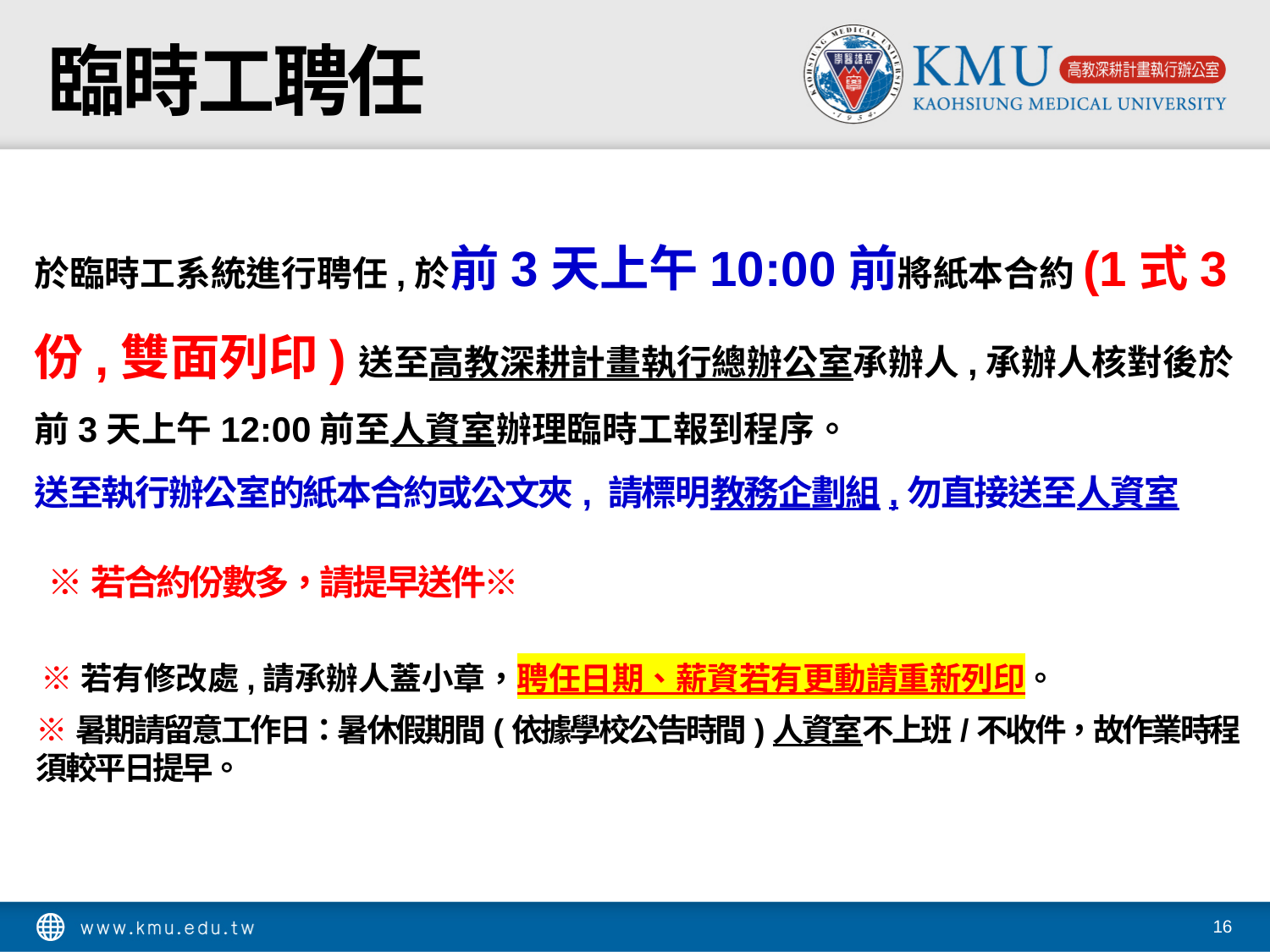

# 臨時工聘任
於臨時工系統進行聘任,於前3天上午10:00前將紙本合約(1式3份,雙面列印)送至高教深耕計畫執行總辦公室承辦人,承辦人核對後於前3天上午12:00前至人資室辦理臨時工報到程序。
送至執行辦公室的紙本合約或公文夾, 請標明教務企劃組,勿直接送至人資室

※若合約份數多，請提早送件※
※若有修改處,請承辦人蓋小章，聘任日期、薪資若有更動請重新列印。
※暑期請留意工作日：暑休假期間(依據學校公告時間)人資室不上班/不收件，故作業時程須較平日提早。
16